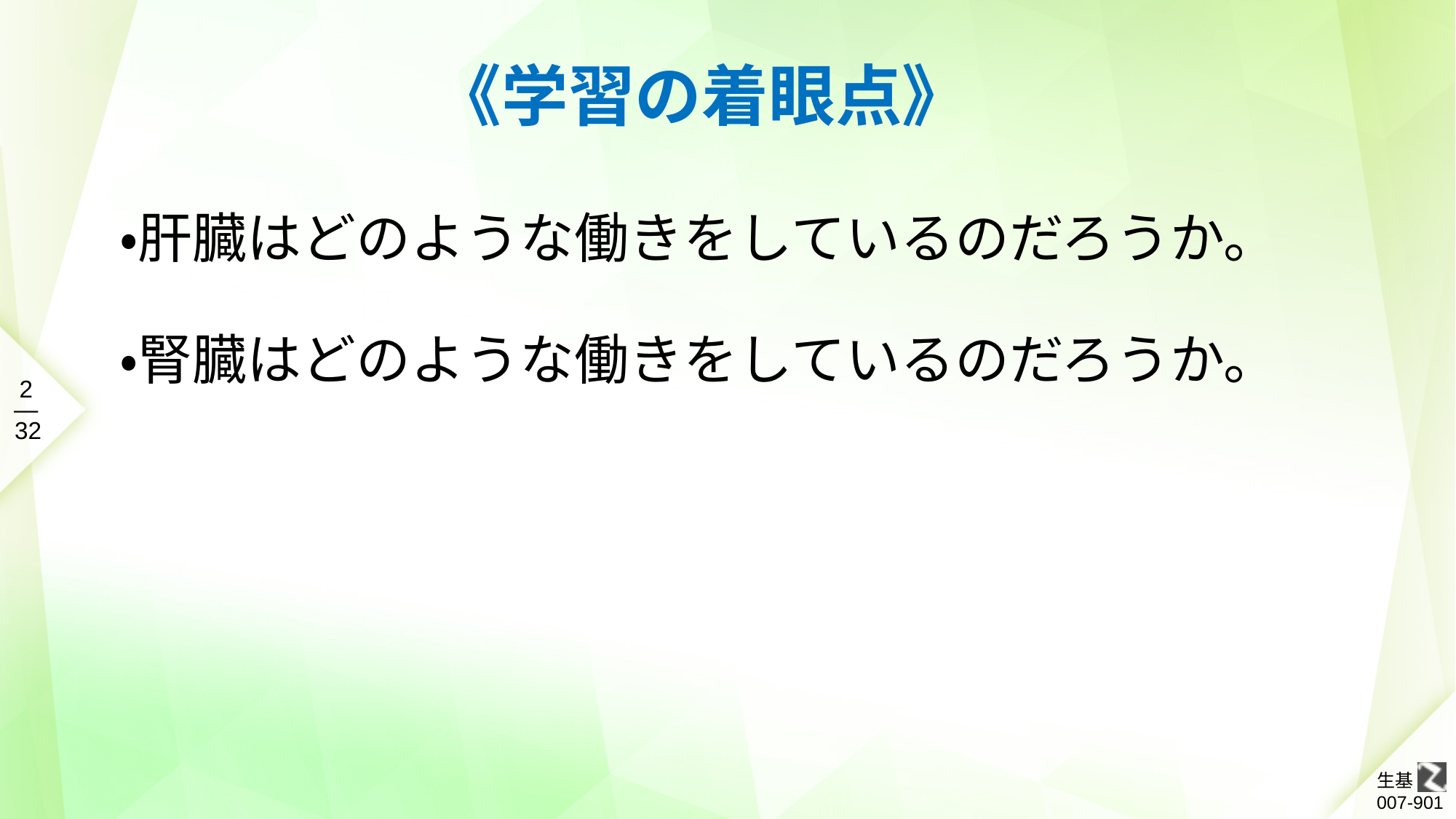

# ・肝臓はどのような働きをしているのだろうか。 ・腎臓はどのような働きをしているのだろうか。